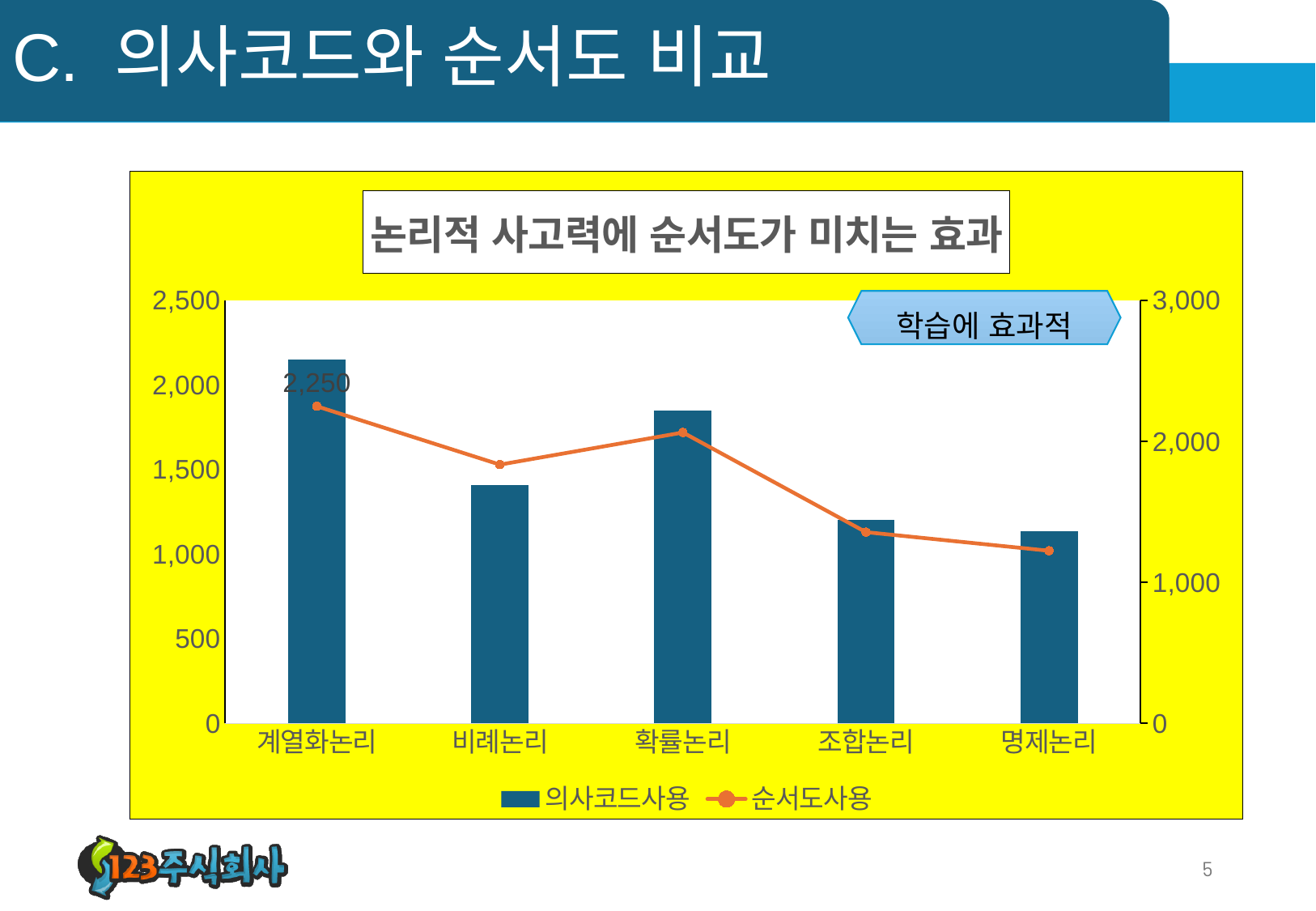

# C. 의사코드와 순서도 비교

### Chart: 논리적 사고력에 순서도가 미치는 효과

| Category | 의사코드사용 | 순서도사용 |
|---|---|---|
| 계열화논리 | 2150.0 | 2250.0 |
| 비례논리 | 1409.0 | 1836.0 |
| 확률논리 | 1852.0 | 2064.0 |
| 조합논리 | 1204.0 | 1357.0 |
| 명제논리 | 1138.0 | 1225.0 |
5